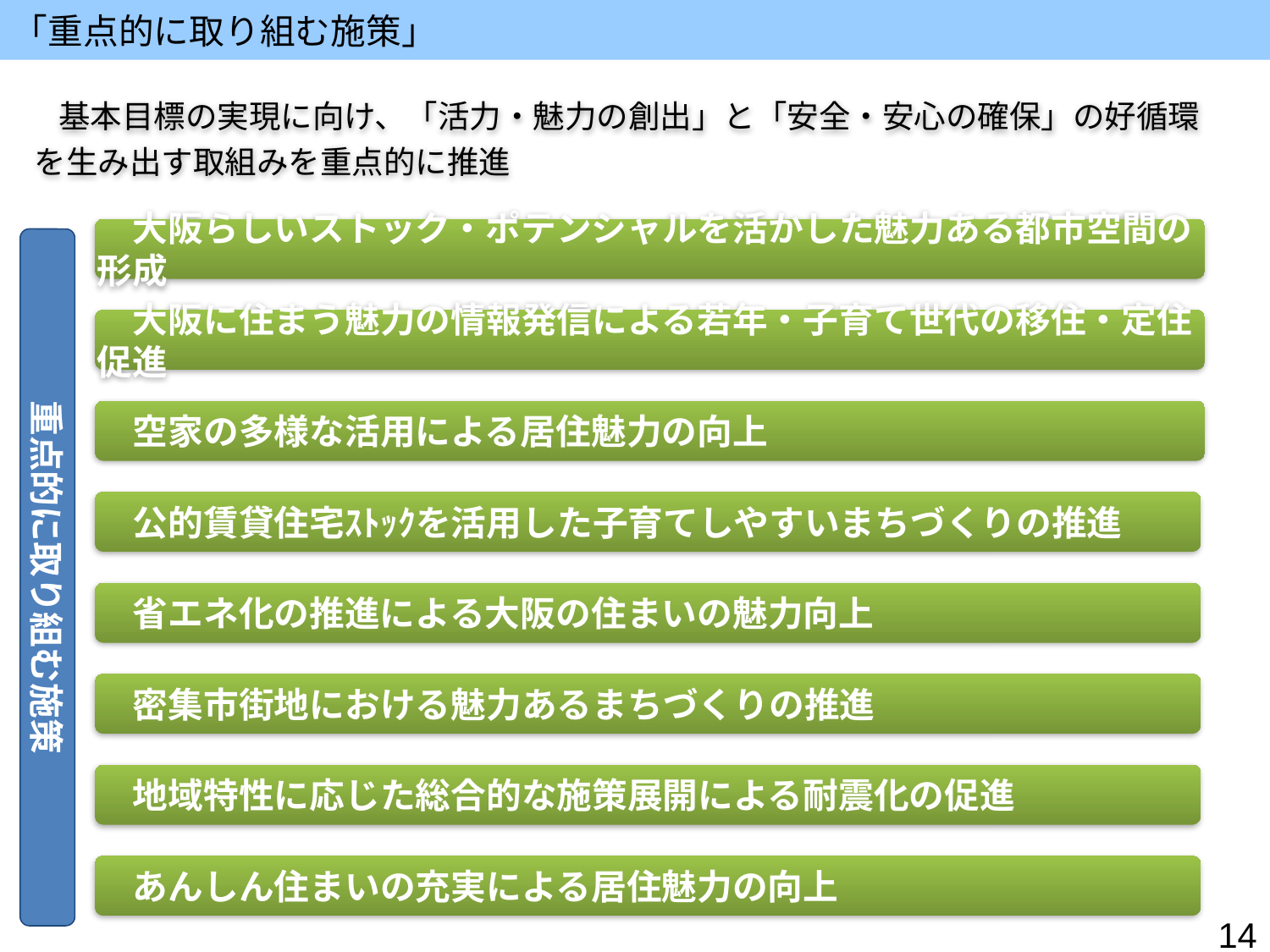

「重点的に取り組む施策」
基本目標の実現に向け、「活力・魅力の創出」と「安全・安心の確保」の好循環を生み出す取組みを重点的に推進
　大阪らしいストック・ポテンシャルを活かした魅力ある都市空間の形成
重点的に取り組む施策
　大阪に住まう魅力の情報発信による若年・子育て世代の移住・定住促進
　空家の多様な活用による居住魅力の向上
　公的賃貸住宅ｽﾄｯｸを活用した子育てしやすいまちづくりの推進
　省エネ化の推進による大阪の住まいの魅力向上
　密集市街地における魅力あるまちづくりの推進
　地域特性に応じた総合的な施策展開による耐震化の促進
　あんしん住まいの充実による居住魅力の向上
14